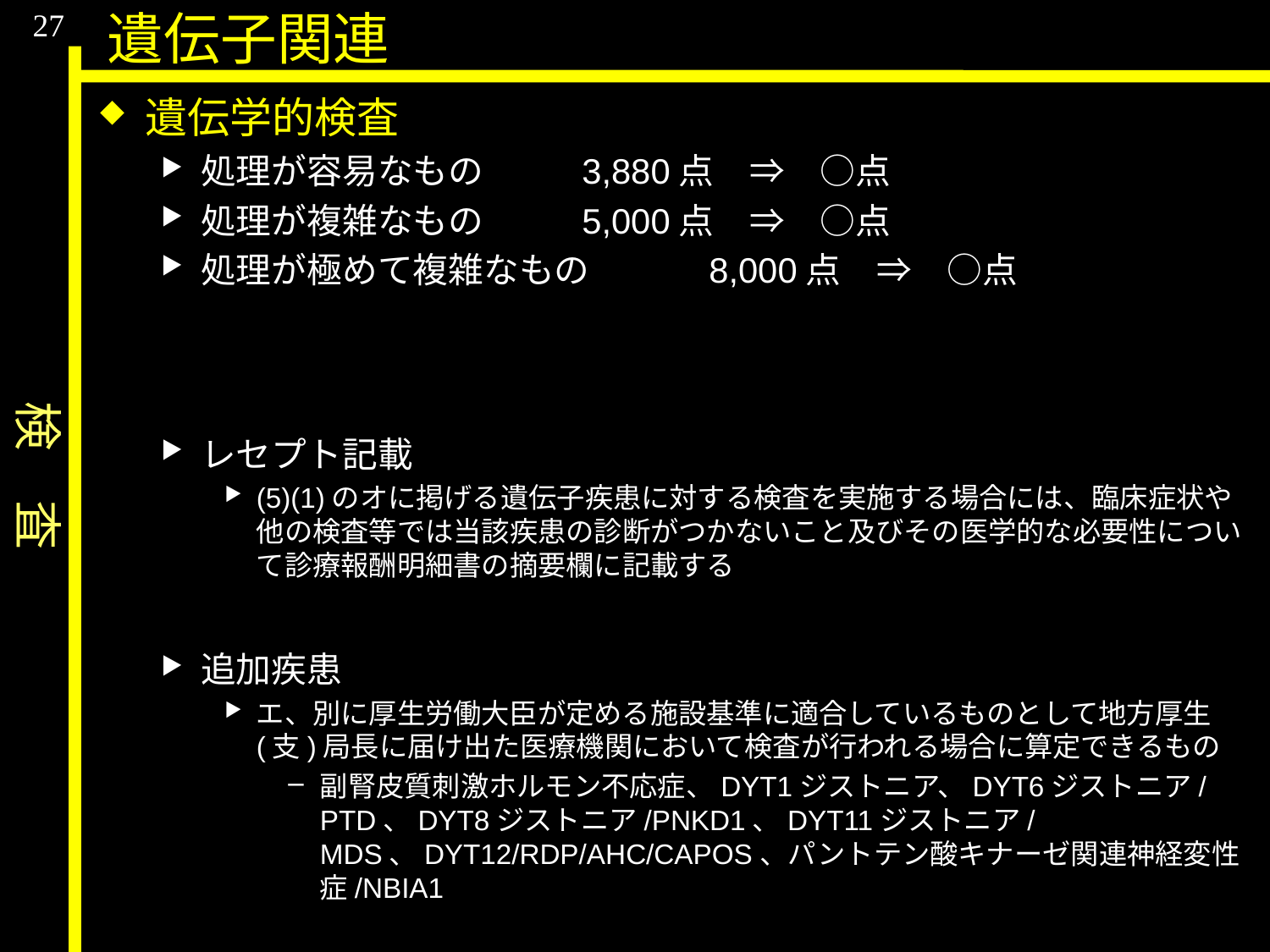

検　査
27
遺伝子関連

遺伝学的検査
処理が容易なもの	3,880点　⇒　○点
処理が複雑なもの	5,000点　⇒　○点
処理が極めて複雑なもの	8,000点　⇒　○点

レセプト記載
(5)(1)のオに掲げる遺伝子疾患に対する検査を実施する場合には、臨床症状や他の検査等では当該疾患の診断がつかないこと及びその医学的な必要性について診療報酬明細書の摘要欄に記載する

追加疾患
エ、別に厚生労働大臣が定める施設基準に適合しているものとして地方厚生(支)局長に届け出た医療機関において検査が行われる場合に算定できるもの
副腎皮質刺激ホルモン不応症、DYT1ジストニア、DYT6ジストニア/PTD、DYT8ジストニア/PNKD1、DYT11ジストニア/MDS、DYT12/RDP/AHC/CAPOS、パントテン酸キナーゼ関連神経変性症/NBIA1